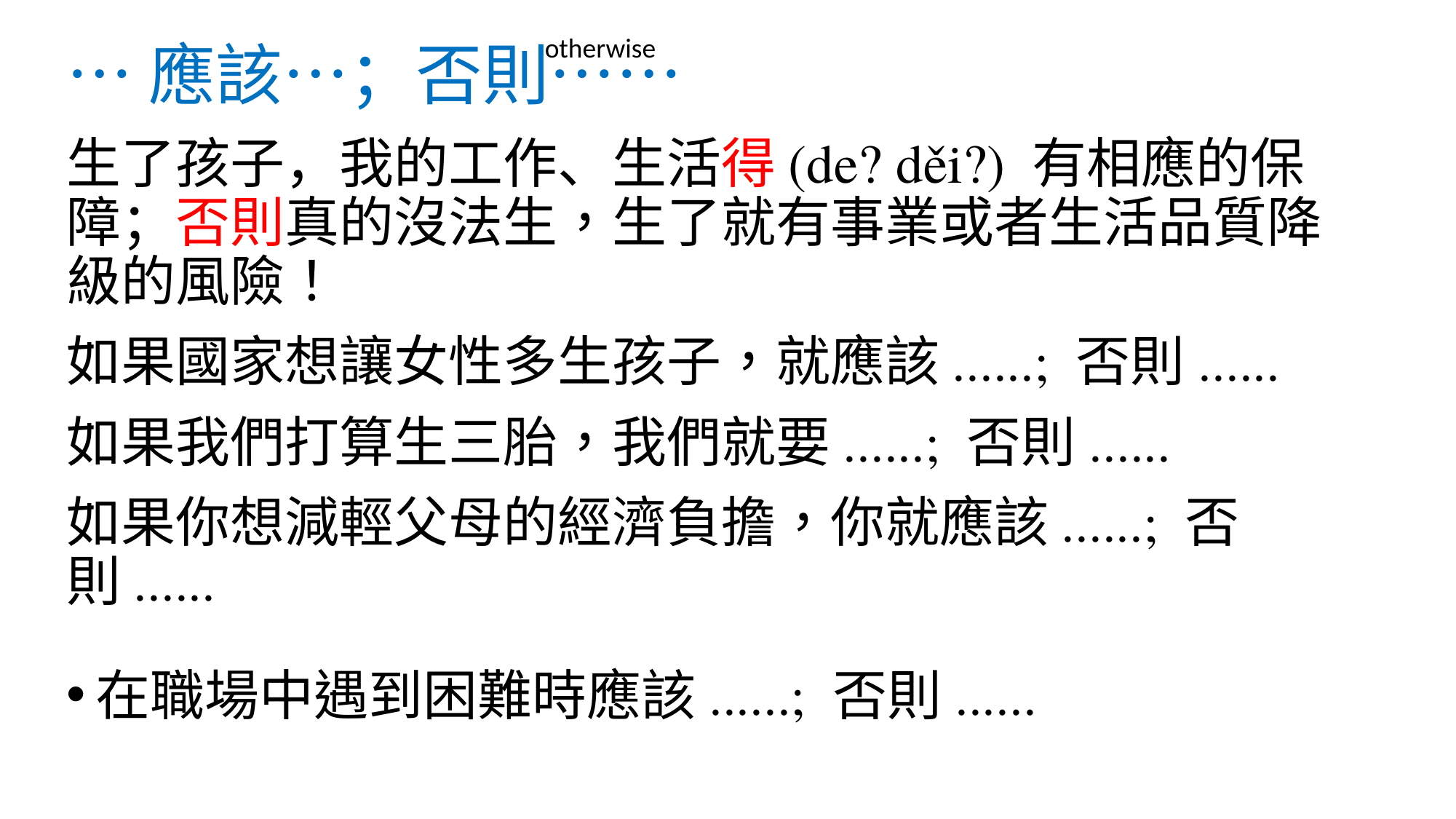

# …應該…；否則……
otherwise
生了孩子，我的工作、生活得(de? děi?) 有相應的保障；否則真的沒法生，生了就有事業或者生活品質降級的風險！
如果國家想讓女性多生孩子，就應該......; 否則......
如果我們打算生三胎，我們就要......; 否則......
如果你想減輕父母的經濟負擔，你就應該......; 否則......
在職場中遇到困難時應該......; 否則......